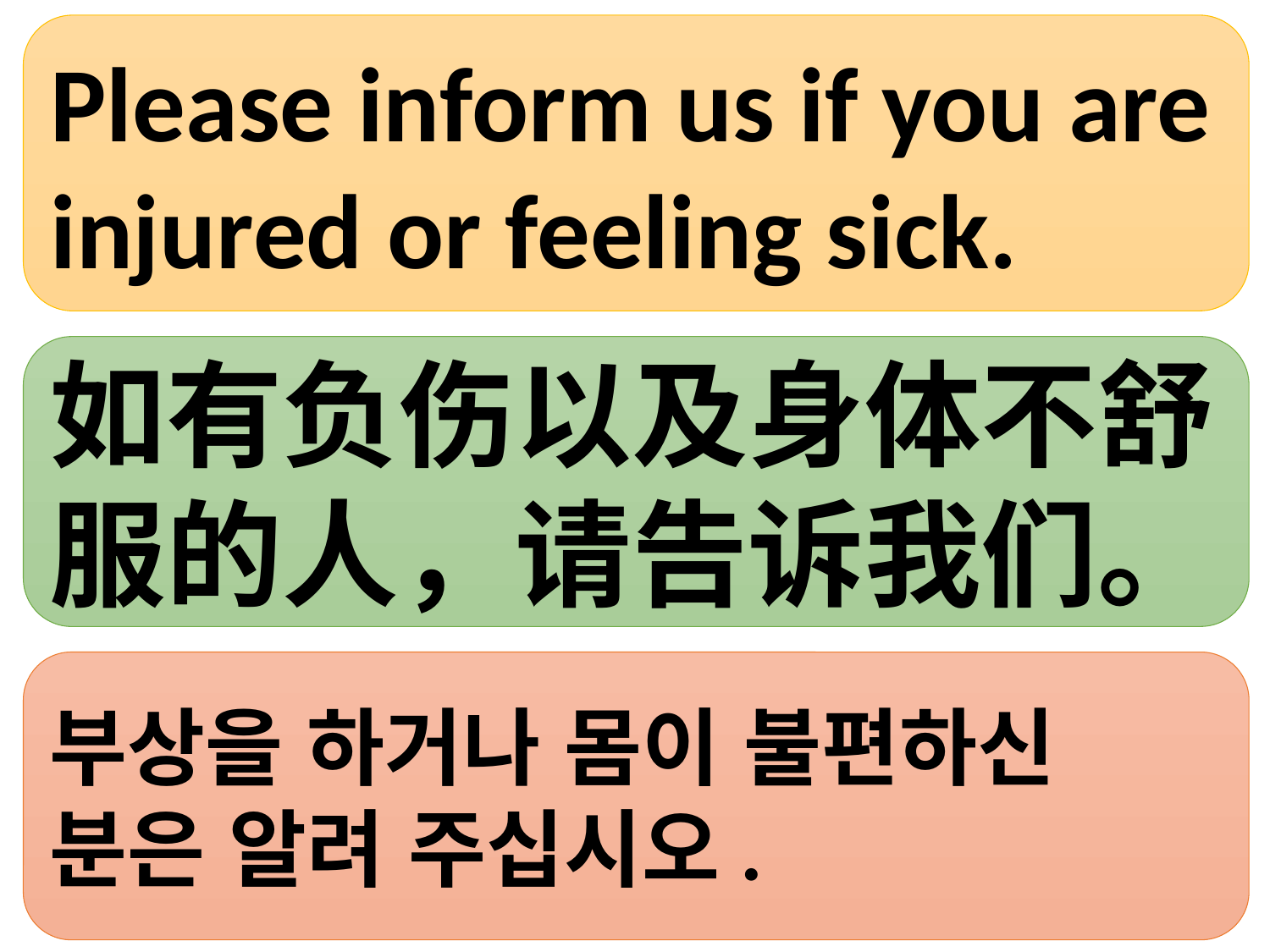

Please inform us if you are injured or feeling sick.
如有负伤以及身体不舒服的人，请告诉我们。
부상을 하거나 몸이 불편하신 분은 알려 주십시오.